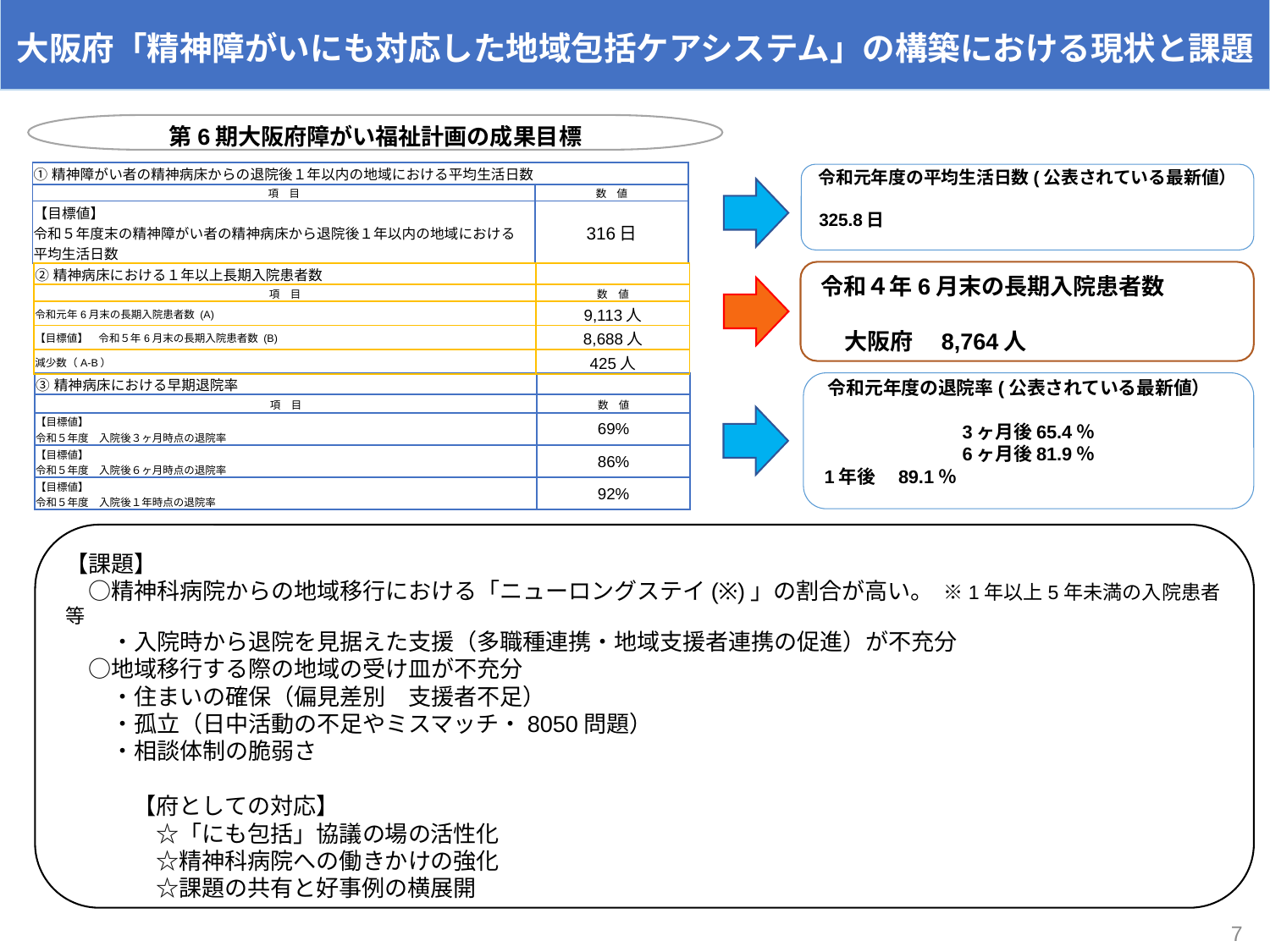

大阪府「精神障がいにも対応した地域包括ケアシステム」の構築における現状と課題
第6期大阪府障がい福祉計画の成果目標
| ①精神障がい者の精神病床からの退院後１年以内の地域における平均生活日数 |  |
| --- | --- |
| 項　目 | 数　値 |
| 【目標値】 令和５年度末の精神障がい者の精神病床から退院後１年以内の地域における 平均生活日数 | 316日 |
令和元年度の平均生活日数(公表されている最新値）　　　
325.8日

令和４年6月末の長期入院患者数
大阪府　8,764人
| ②精神病床における１年以上長期入院患者数 |  |
| --- | --- |
| 項　目 | 数　値 |
| 令和元年6月末の長期入院患者数 (A) | 9,113人 |
| 【目標値】　令和５年6月末の長期入院患者数 (B) | 8,688人 |
| 減少数（A-B） | 425人 |

令和元年度の退院率(公表されている最新値）
3ヶ月後65.4％
6ヶ月後81.9％
1年後　89.1％
| ③精神病床における早期退院率 |  |
| --- | --- |
| 項　目 | 数　値 |
| 【目標値】 令和５年度　入院後３ヶ月時点の退院率 | 69% |
| 【目標値】 令和５年度　入院後６ヶ月時点の退院率 | 86% |
| 【目標値】 令和５年度　入院後１年時点の退院率 | 92% |

【課題】
　○精神科病院からの地域移行における「ニューロングステイ(※)」の割合が高い。  ※1年以上5年未満の入院患者等
　　・入院時から退院を見据えた支援（多職種連携・地域支援者連携の促進）が不充分
　○地域移行する際の地域の受け皿が不充分
　　・住まいの確保（偏見差別　支援者不足）
・孤立（日中活動の不足やミスマッチ・8050問題）
・相談体制の脆弱さ

【府としての対応】
　☆「にも包括」協議の場の活性化
　☆精神科病院への働きかけの強化
　☆課題の共有と好事例の横展開

7